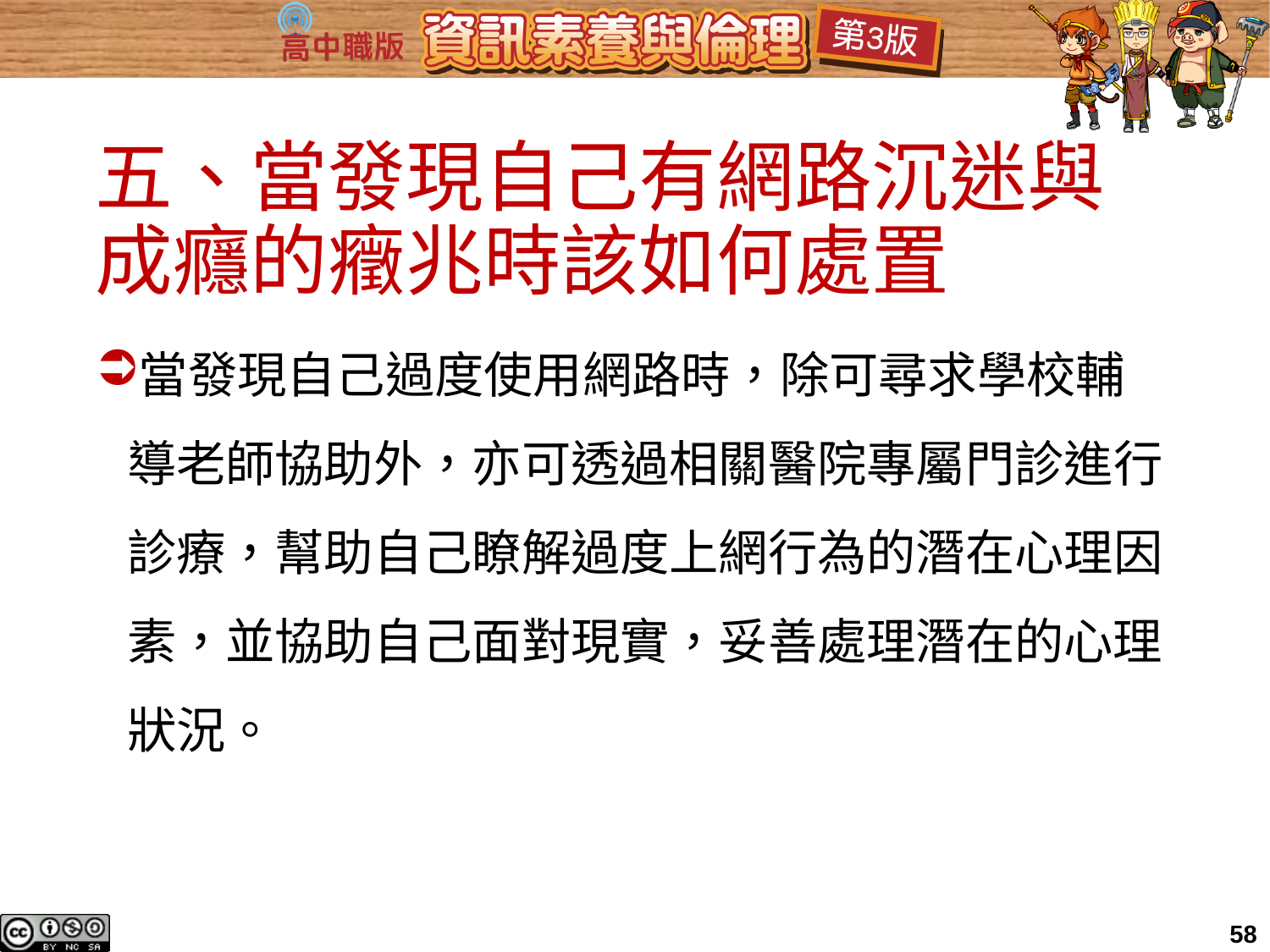

# 五、當發現自己有網路沉迷與成癮的癥兆時該如何處置
當發現自己過度使用網路時，除可尋求學校輔導老師協助外，亦可透過相關醫院專屬門診進行診療，幫助自己瞭解過度上網行為的潛在心理因素，並協助自己面對現實，妥善處理潛在的心理狀況。
58